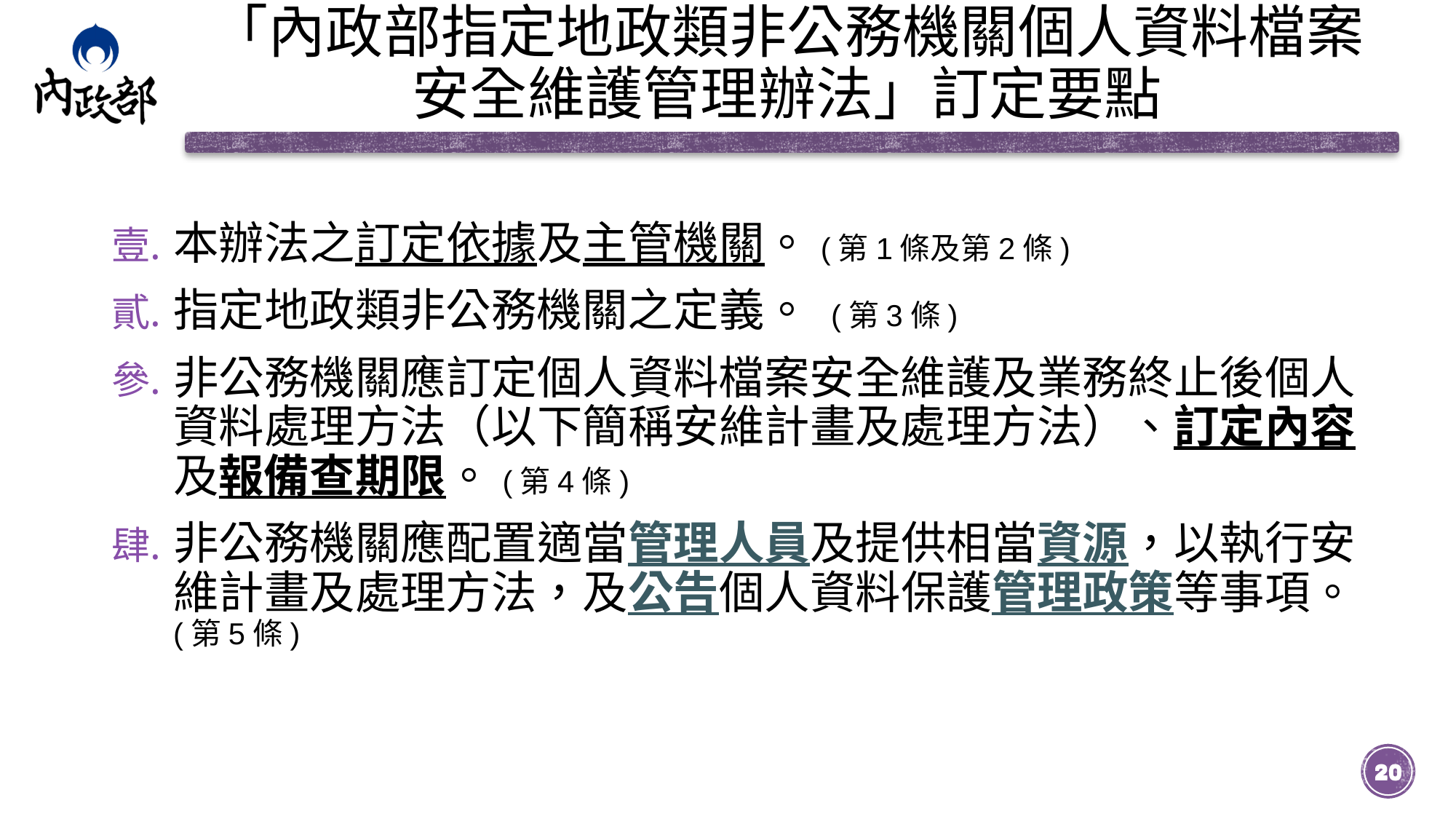

# 「內政部指定地政類非公務機關個人資料檔案安全維護管理辦法」訂定要點
本辦法之訂定依據及主管機關。(第1條及第2條)
指定地政類非公務機關之定義。 (第3條)
非公務機關應訂定個人資料檔案安全維護及業務終止後個人資料處理方法（以下簡稱安維計畫及處理方法）、訂定內容及報備查期限。(第4條)
非公務機關應配置適當管理人員及提供相當資源，以執行安維計畫及處理方法，及公告個人資料保護管理政策等事項。(第5條)
20